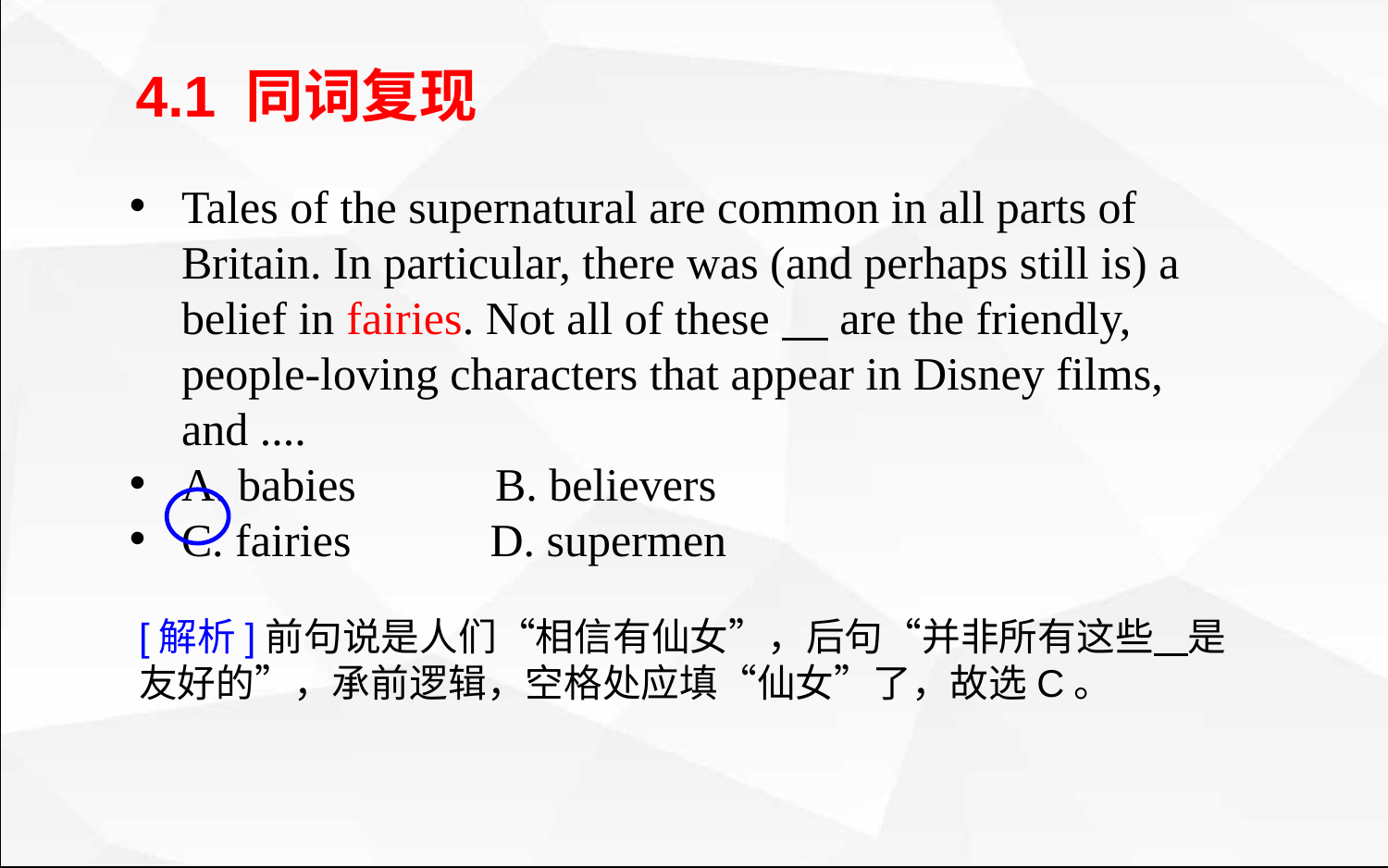

4.1 同词复现
Tales of the supernatural are common in all parts of Britain. In particular, there was (and perhaps still is) a belief in fairies. Not all of these      are the friendly, people-loving characters that appear in Disney films, and ....
A. babies            B. believers
C. fairies            D. supermen

[解析]前句说是人们“相信有仙女”，后句“并非所有这些    是友好的”，承前逻辑，空格处应填“仙女”了，故选C。